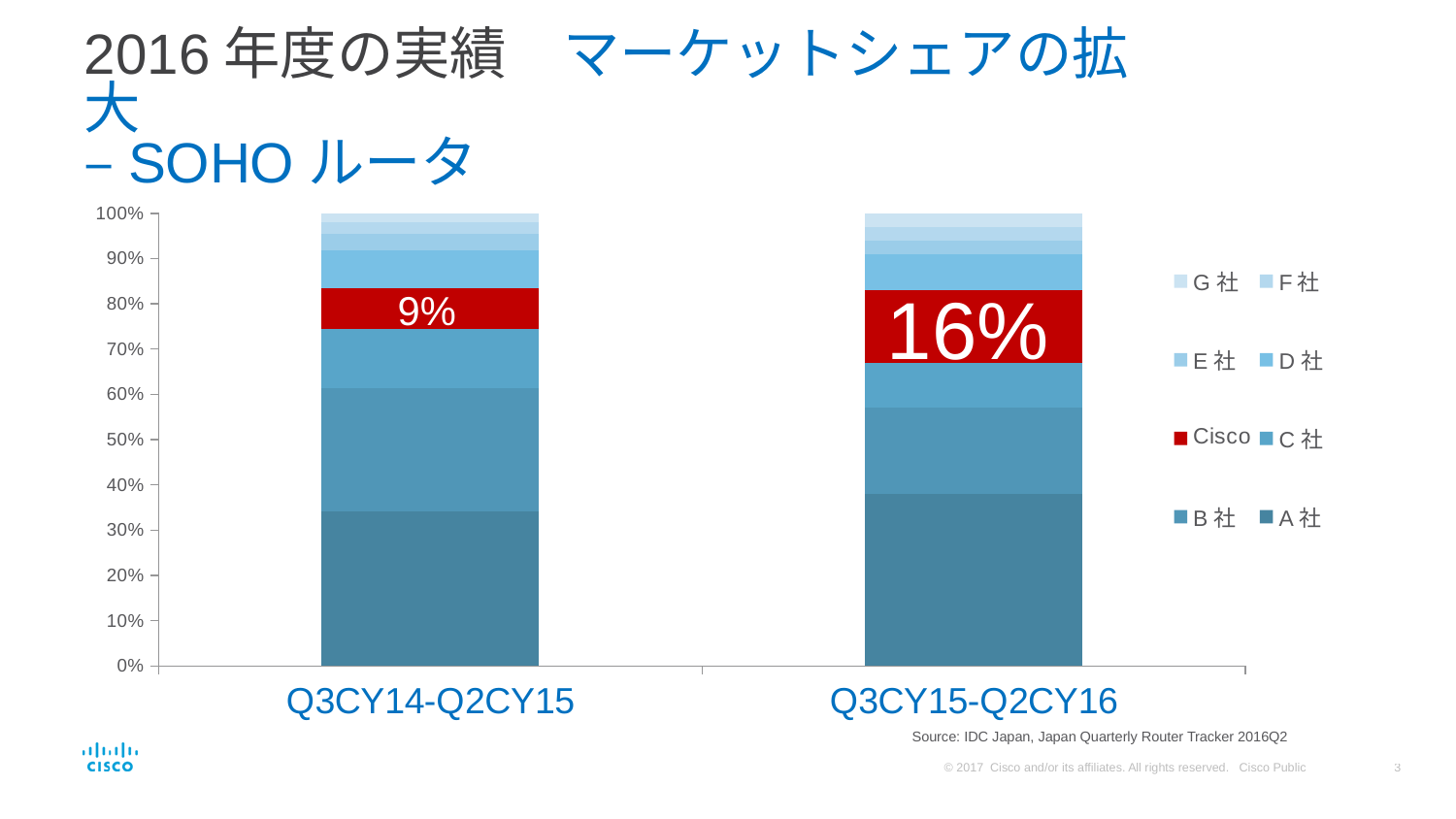

# 2016年度の実績　マーケットシェアの拡大 –SOHOルータ

### Chart

| Category | A社 | B社 | C社 | Cisco | D社 | E社 | F社 | G社 |
|---|---|---|---|---|---|---|---|---|
| Q3CY14-Q2CY15 | 0.34 | 0.27 | 0.13 | 0.09 | 0.0829415160039786 | 0.0347921885570494 | 0.0264776755408504 | 0.0194421895044145 |
| Q3CY15-Q2CY16 | 0.38 | 0.19 | 0.1 | 0.16 | 0.08 | 0.03 | 0.03 | 0.03 |
16%
9%
Source: IDC Japan, Japan Quarterly Router Tracker 2016Q2